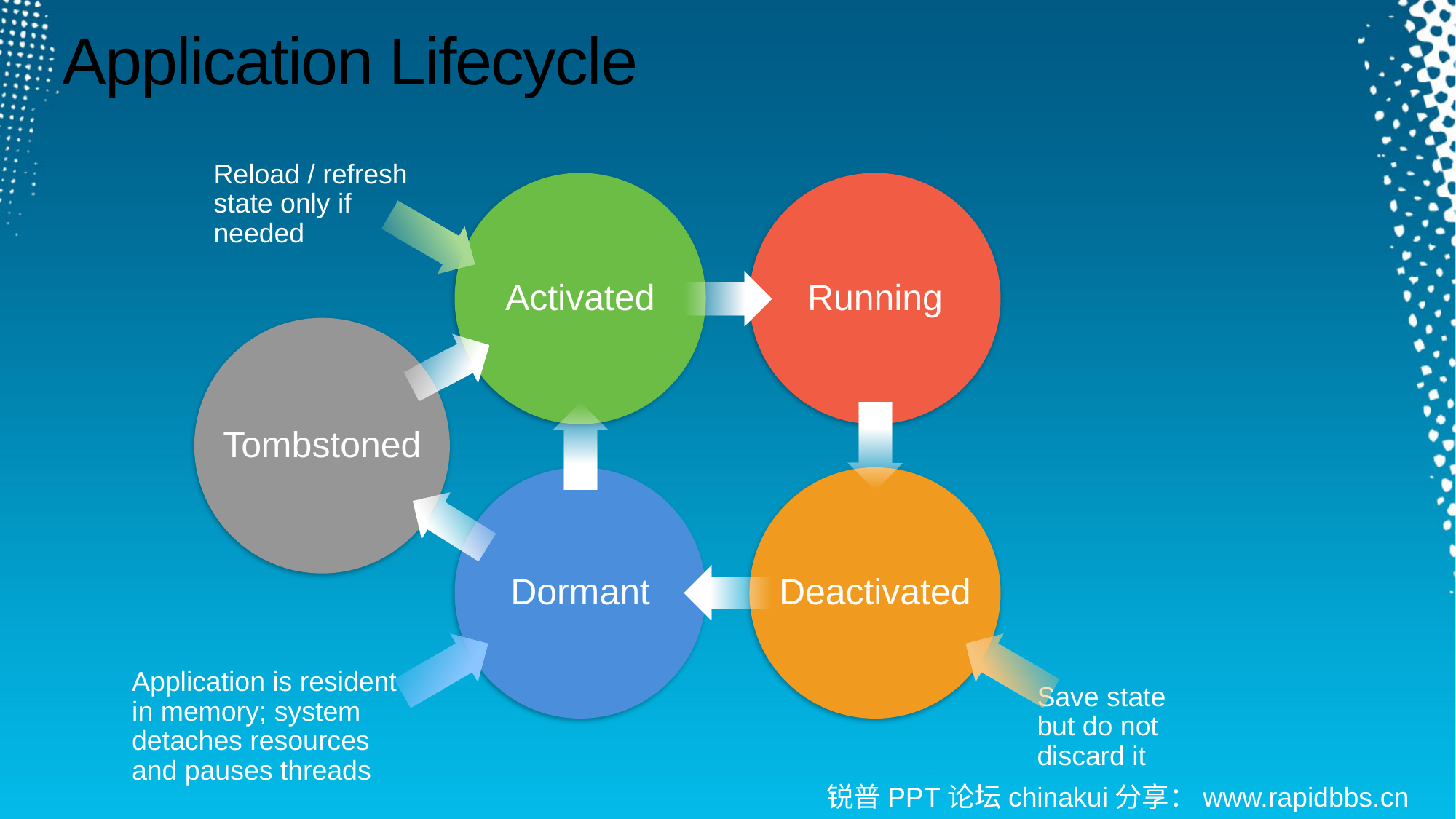

# Application Lifecycle
Reload / refresh state only if needed
Activated
Running

Tombstoned

Dormant
Deactivated

Application is resident in memory; system detaches resources and pauses threads
Save state but do not discard it
锐普PPT论坛chinakui分享：www.rapidbbs.cn